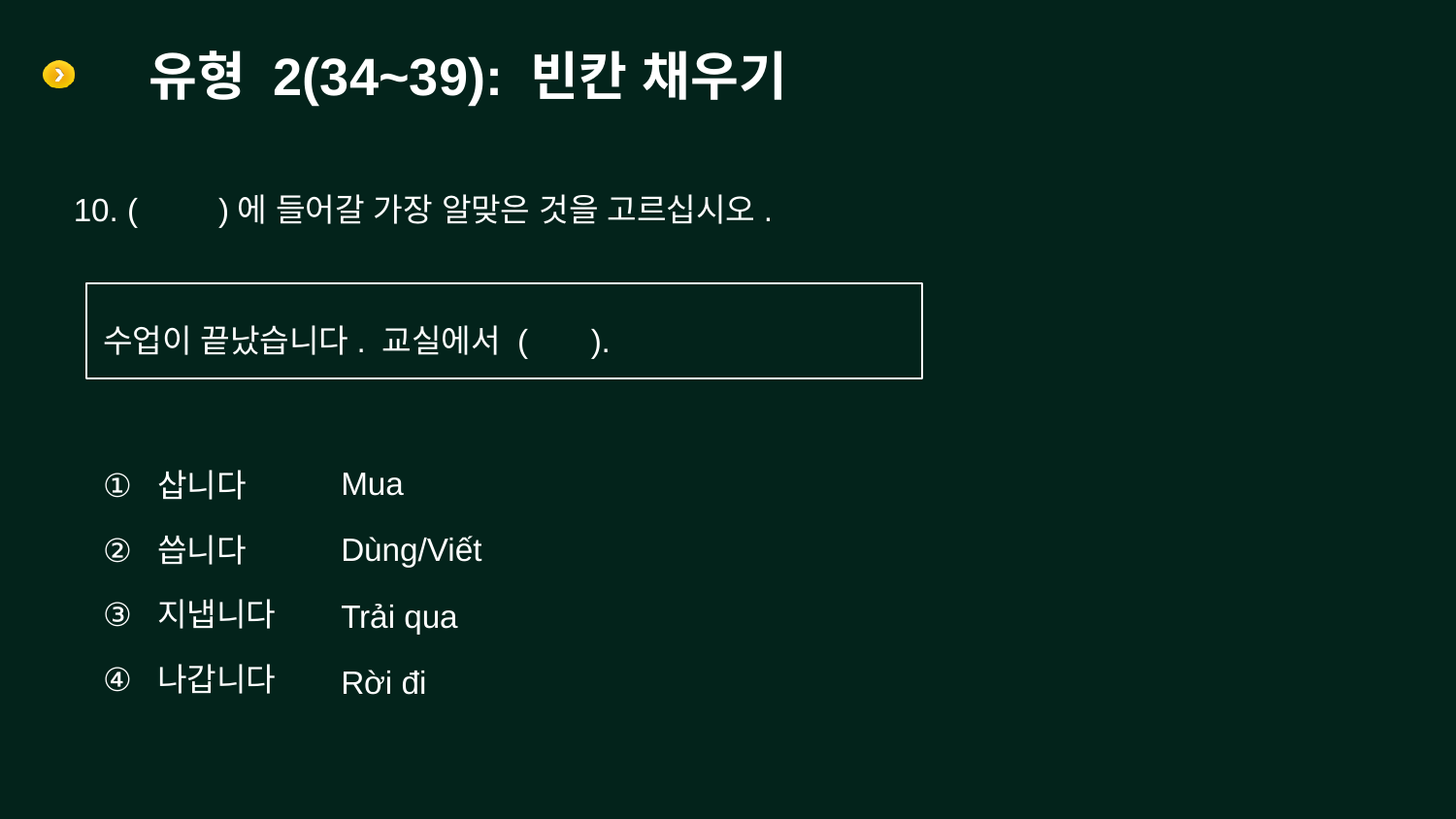

# 유형 2(34~39): 빈칸 채우기
10. (         )에 들어갈 가장 알맞은 것을 고르십시오.
수업이 끝났습니다. 교실에서 (       ).
삽니다
씁니다
지냅니다
나갑니다
Mua
Dùng/Viết
Trải qua
Rời đi